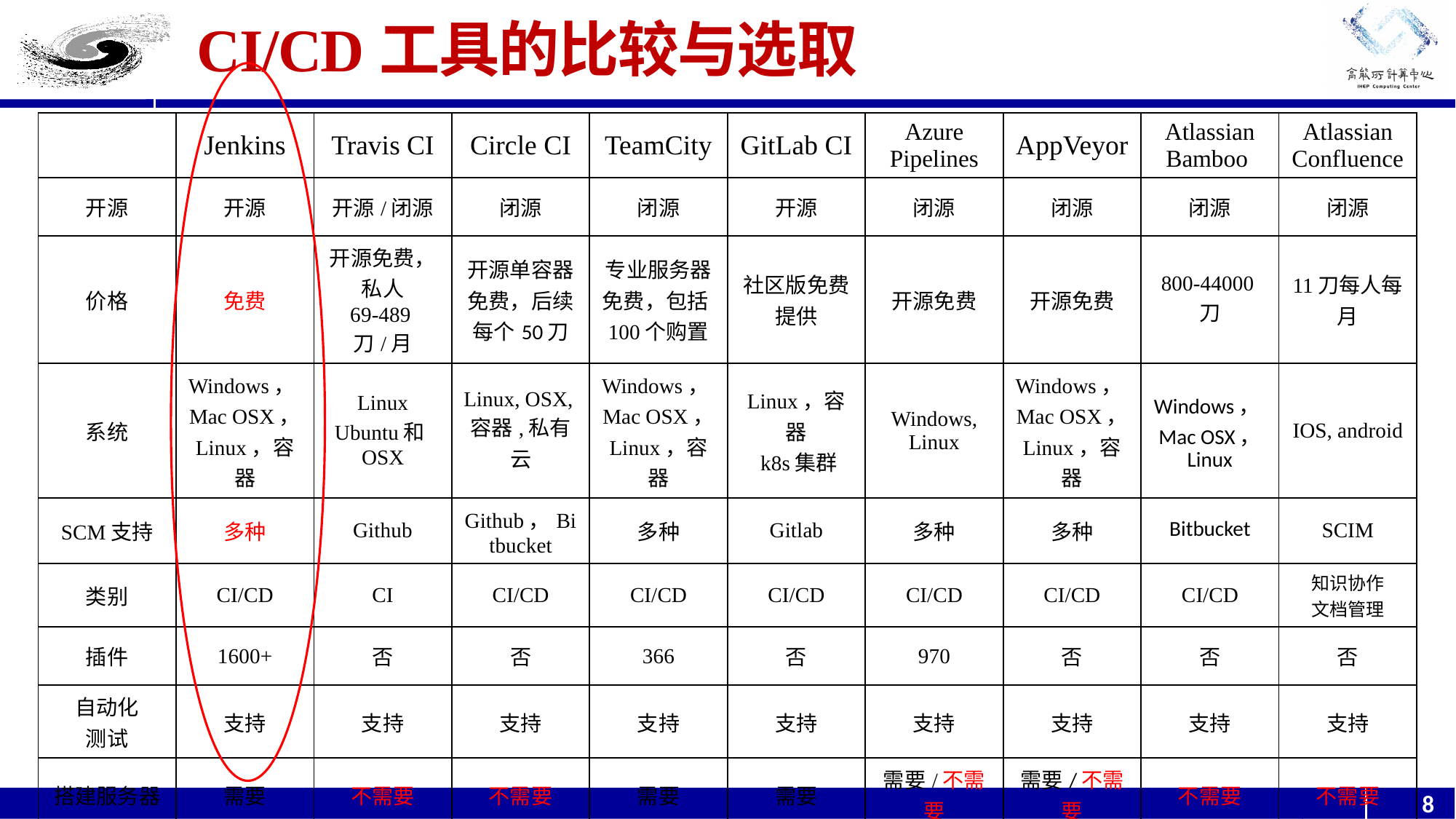

# CI/CD工具的比较与选取

|  | Jenkins | Travis CI | Circle CI | TeamCity | GitLab CI | Azure Pipelines | AppVeyor | Atlassian Bamboo | Atlassian Confluence |
| --- | --- | --- | --- | --- | --- | --- | --- | --- | --- |
| 开源 | 开源 | 开源/闭源 | 闭源 | 闭源 | 开源 | 闭源 | 闭源 | 闭源 | 闭源 |
| 价格 | 免费 | 开源免费，私人 69-489刀/月 | 开源单容器免费，后续每个50刀 | 专业服务器免费，包括100个购置 | 社区版免费提供 | 开源免费 | 开源免费 | 800-44000刀 | 11刀每人每月 |
| 系统 | Windows，Mac OSX， Linux，容器 | Linux Ubuntu和OSX | Linux, OSX,容器,私有云 | Windows，Mac OSX， Linux，容器 | Linux，容器 k8s集群 | Windows, Linux | Windows，Mac OSX， Linux，容器 | Windows，Mac OSX， Linux | IOS, android |
| SCM支持 | 多种 | Github | Github，Bitbucket | 多种 | Gitlab | 多种 | 多种 | Bitbucket | SCIM |
| 类别 | CI/CD | CI | CI/CD | CI/CD | CI/CD | CI/CD | CI/CD | CI/CD | 知识协作 文档管理 |
| 插件 | 1600+ | 否 | 否 | 366 | 否 | 970 | 否 | 否 | 否 |
| 自动化 测试 | 支持 | 支持 | 支持 | 支持 | 支持 | 支持 | 支持 | 支持 | 支持 |
| 搭建服务器 | 需要 | 不需要 | 不需要 | 需要 | 需要 | 需要/不需要 | 需要/不需要 | 不需要 | 不需要 |
| 配置方案 | UI/YAML | YAML | YAML | UI/YAML | YAML | UI/YAML | YAML | UI | UI |